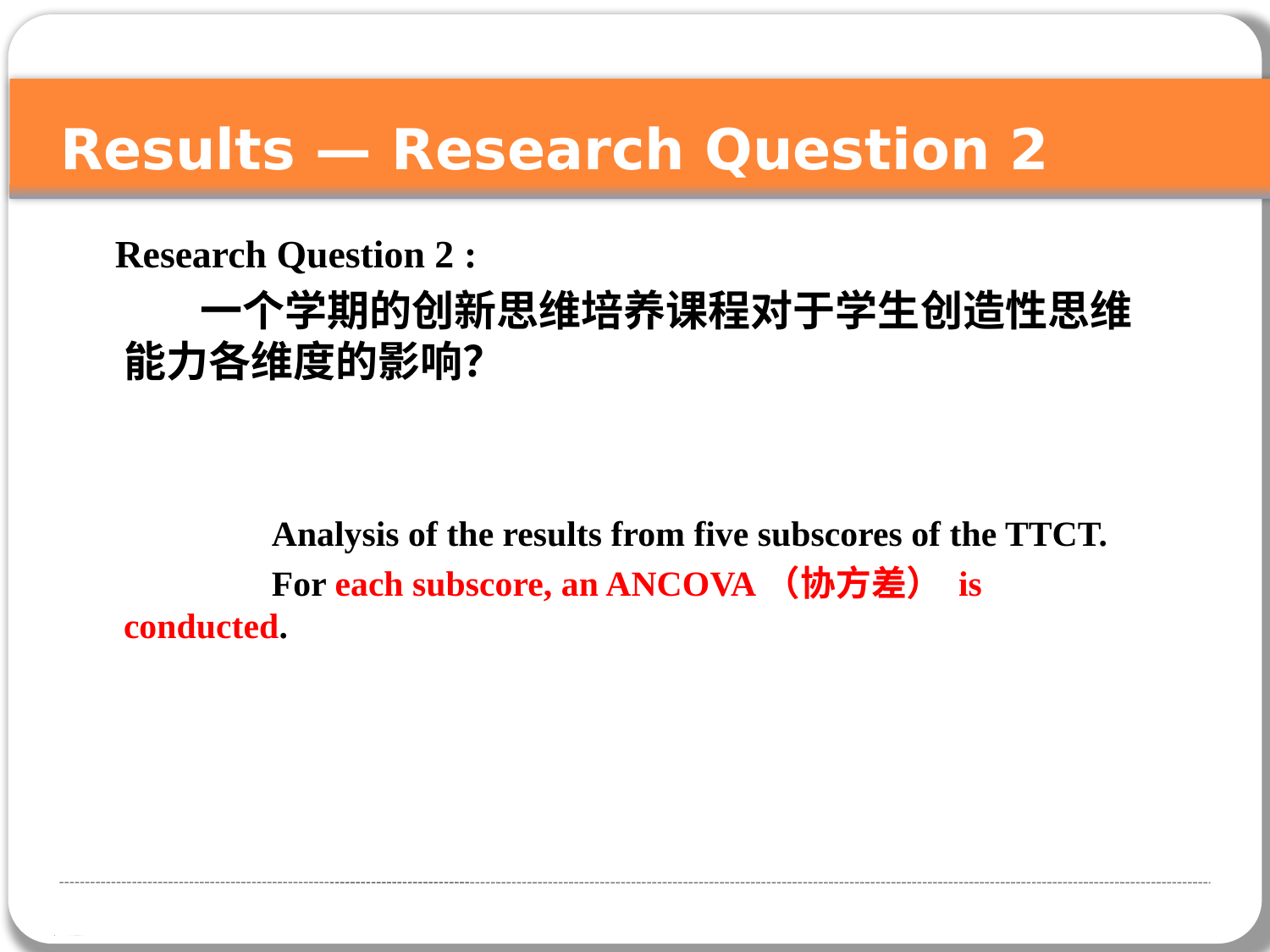

Results — Research Question 2

    Research Question 2 :
            一个学期的创新思维培养课程对于学生创造性思维能力各维度的影响？

                      Analysis of the results from five subscores of the TTCT.
                      For each subscore, an ANCOVA（协方差） is conducted.